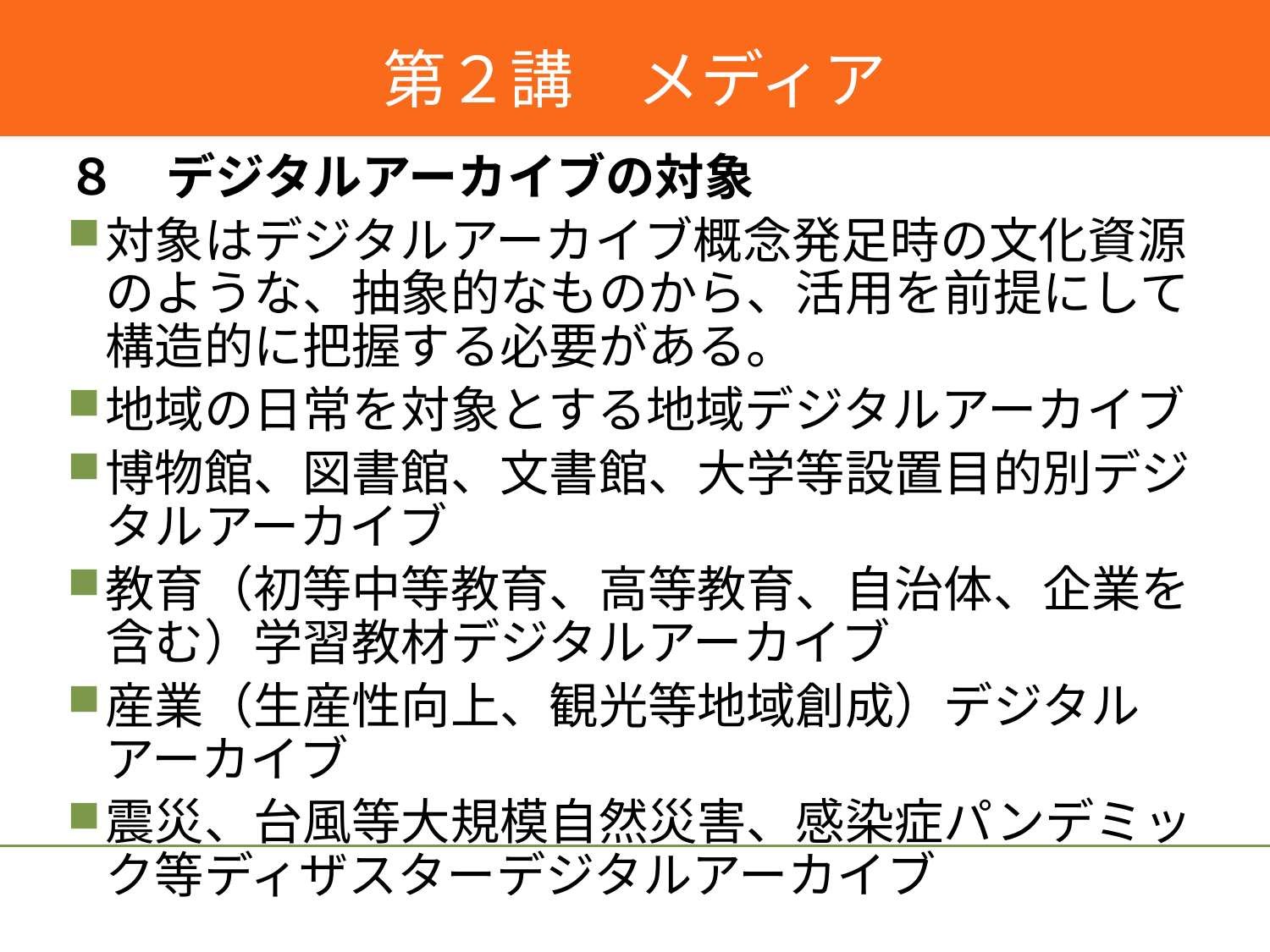

#
第２講　メディア
８　デジタルアーカイブの対象
対象はデジタルアーカイブ概念発足時の文化資源のような、抽象的なものから、活用を前提にして構造的に把握する必要がある。
地域の日常を対象とする地域デジタルアーカイブ
博物館、図書館、文書館、大学等設置目的別デジタルアーカイブ
教育（初等中等教育、高等教育、自治体、企業を含む）学習教材デジタルアーカイブ
産業（生産性向上、観光等地域創成）デジタルアーカイブ
震災、台風等大規模自然災害、感染症パンデミック等ディザスターデジタルアーカイブ